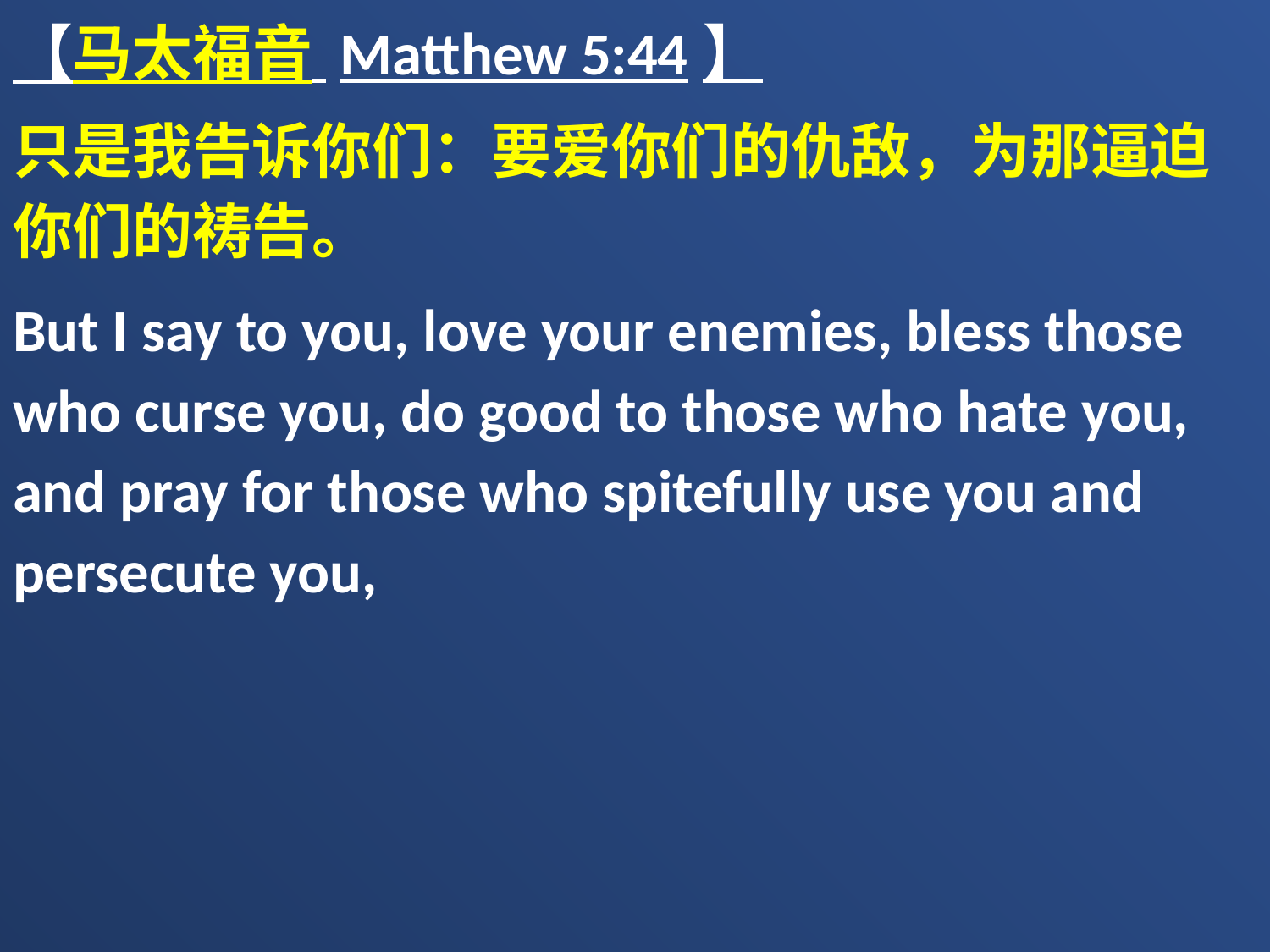

【马太福音 Matthew 5:44】
只是我告诉你们：要爱你们的仇敌，为那逼迫你们的祷告。
But I say to you, love your enemies, bless those who curse you, do good to those who hate you, and pray for those who spitefully use you and persecute you,